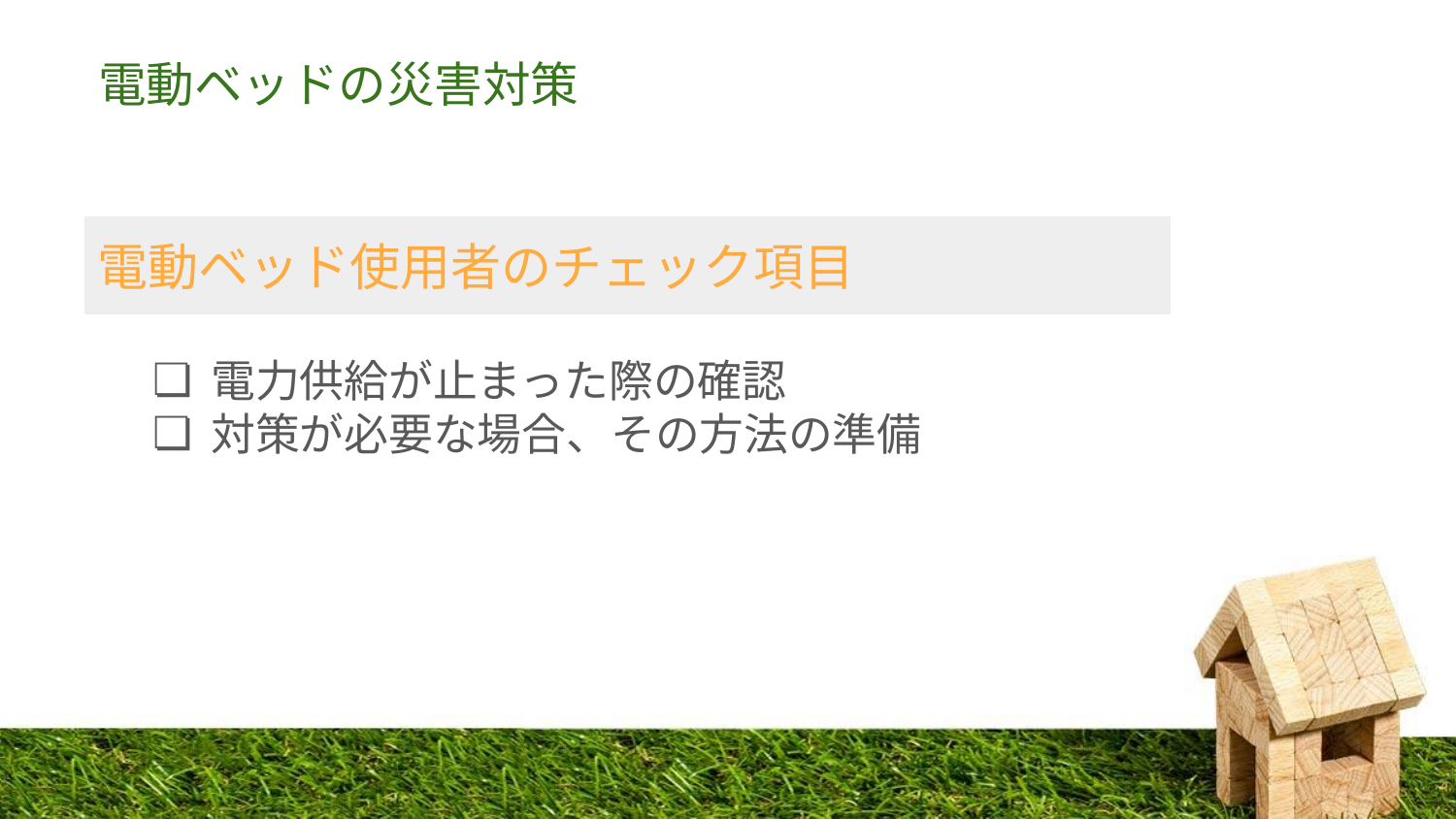

# 電動ベッドの災害対策
電動ベッド使用者のチェック項目
電力供給が止まった際の確認
対策が必要な場合、その方法の準備